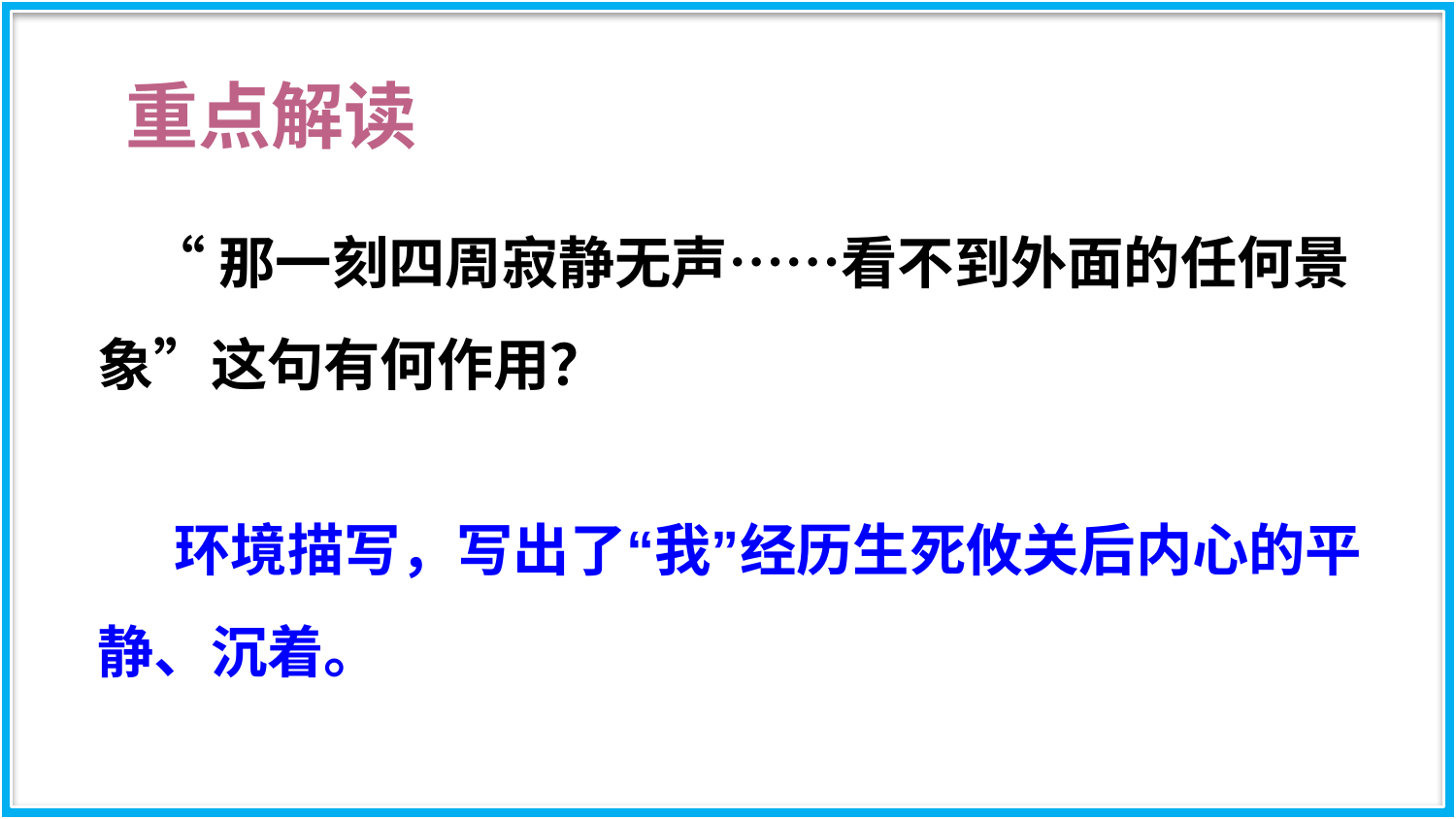

重点解读
    “那一刻四周寂静无声……看不到外面的任何景象”这句有何作用？
    环境描写，写出了“我”经历生死攸关后内心的平静、沉着。